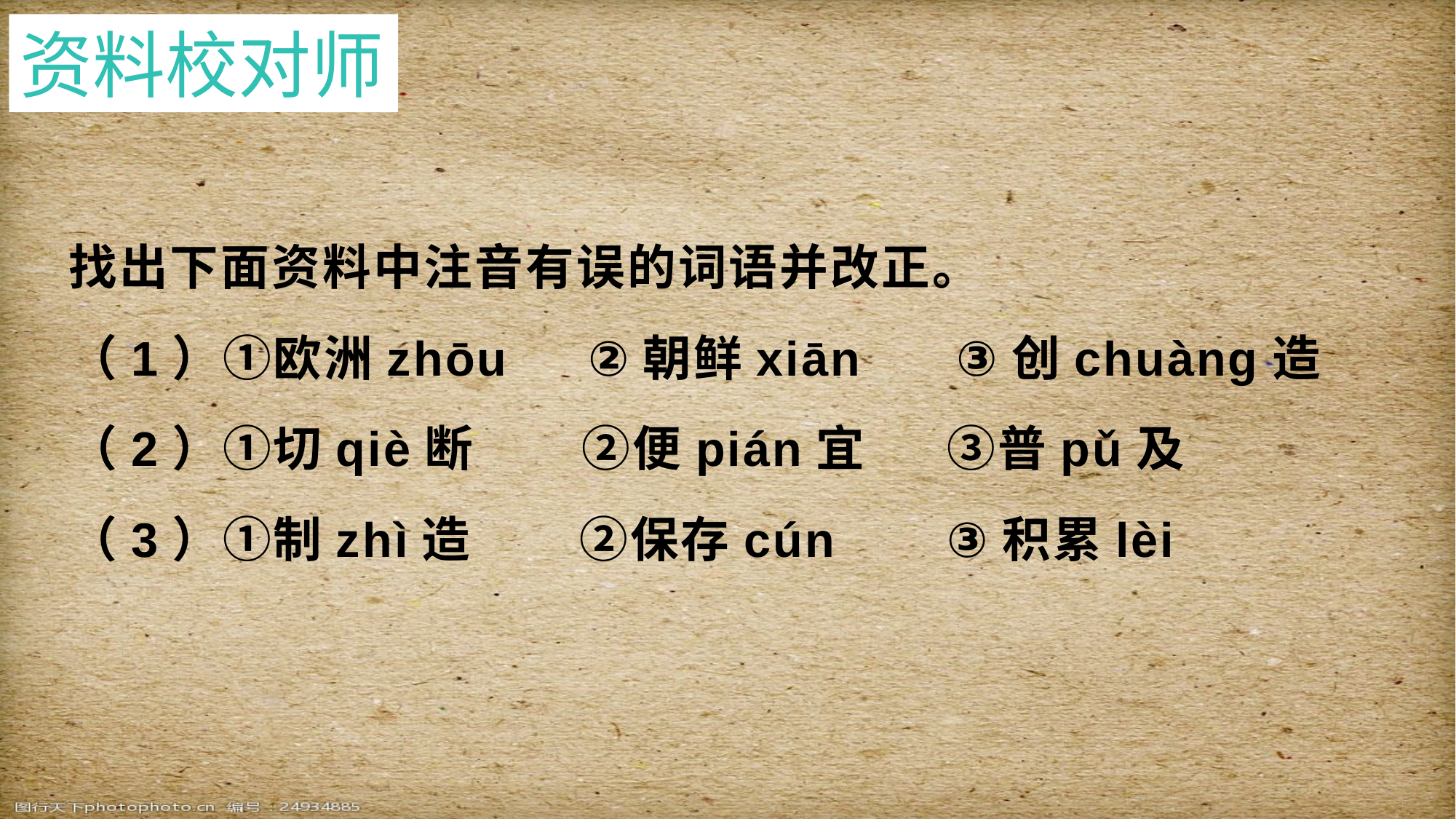

资料校对师
#
找出下面资料中注音有误的词语并改正。
（1）①欧洲zhōu     ②朝鲜xiān      ③创chuànɡ造
（2）①切qiè断        ②便pián宜      ③普pǔ及
（3）①制zhì造        ②保存cún       ③积累lèi